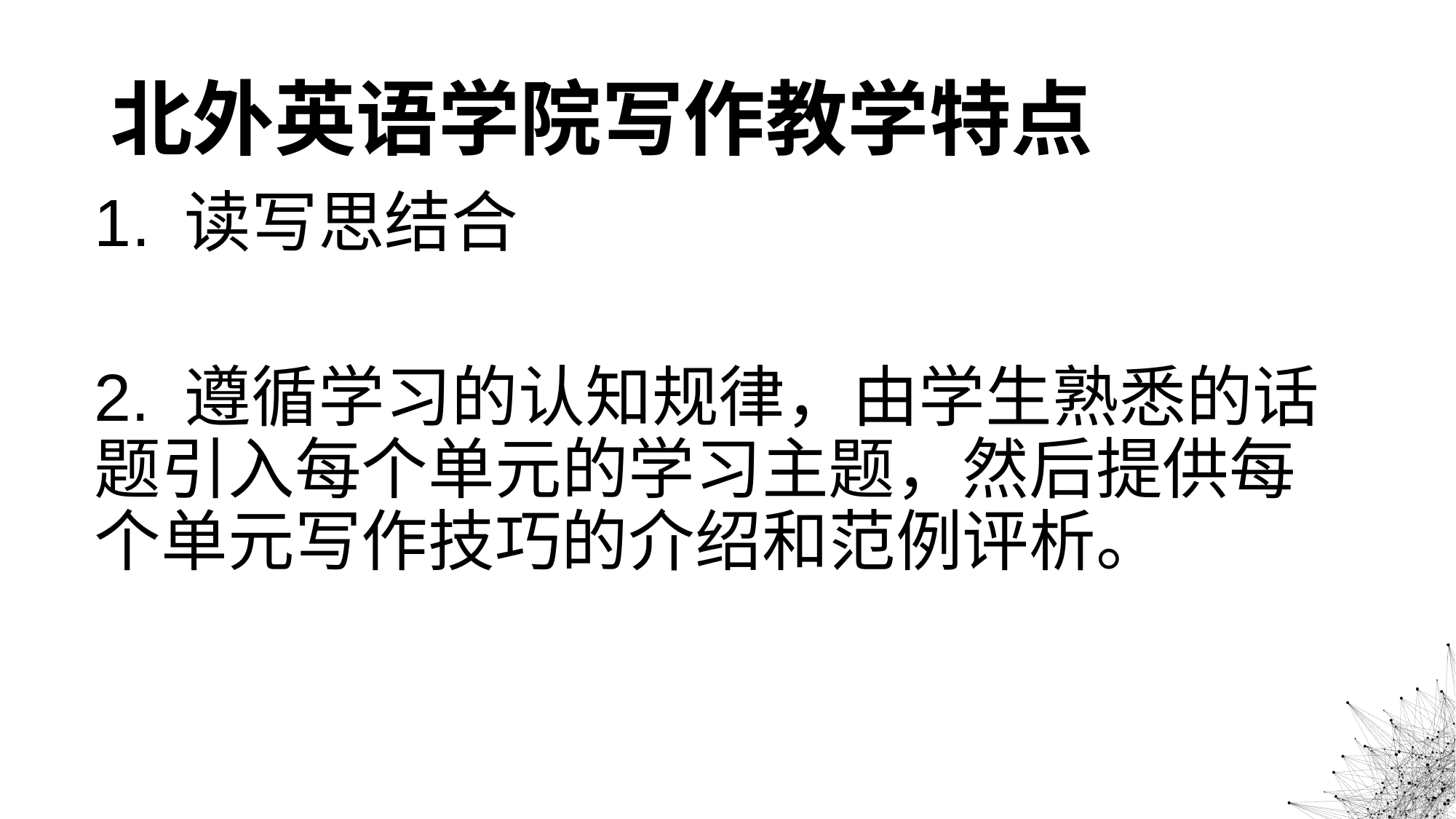

# 北外英语学院写作教学特点
1. 读写思结合

2. 遵循学习的认知规律，由学生熟悉的话题引入每个单元的学习主题，然后提供每个单元写作技巧的介绍和范例评析。